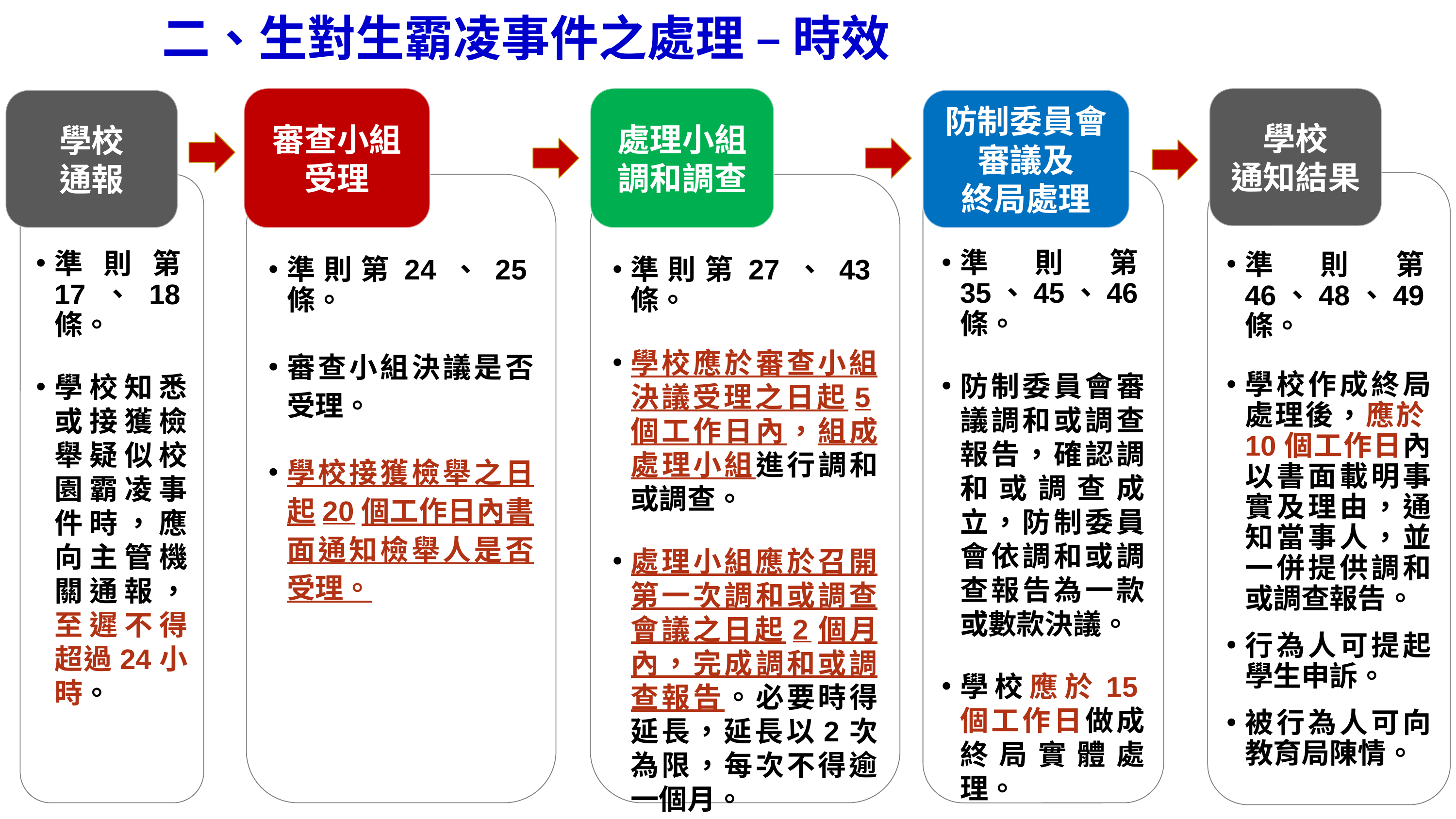

二、生對生霸凌事件之處理 – 時效
審查小組受理
處理小組
調和調查
學校
通知結果
學校
通報
防制委員會
審議及
終局處理

準則第35、45、46條。
防制委員會審議調和或調查報告，確認調和或調查成立，防制委員會依調和或調查報告為一款或數款決議。
學校應於15個工作日做成終局實體處理。

準則第46、48、49條。
學校作成終局處理後，應於10個工作日內以書面載明事實及理由，通知當事人，並一併提供調和或調查報告。
行為人可提起學生申訴。
被行為人可向教育局陳情。

準則第17、18條。
學校知悉或接獲檢舉疑似校園霸凌事件時，應向主管機關通報，至遲不得超過24小時。

準則第24、25條。
審查小組決議是否受理。
學校接獲檢舉之日起20個工作日內書面通知檢舉人是否受理。

準則第27、43條。
學校應於審查小組決議受理之日起5個工作日內，組成處理小組進行調和或調查。
處理小組應於召開第一次調和或調查會議之日起2個月內，完成調和或調查報告。必要時得延長，延長以2次為限，每次不得逾一個月。